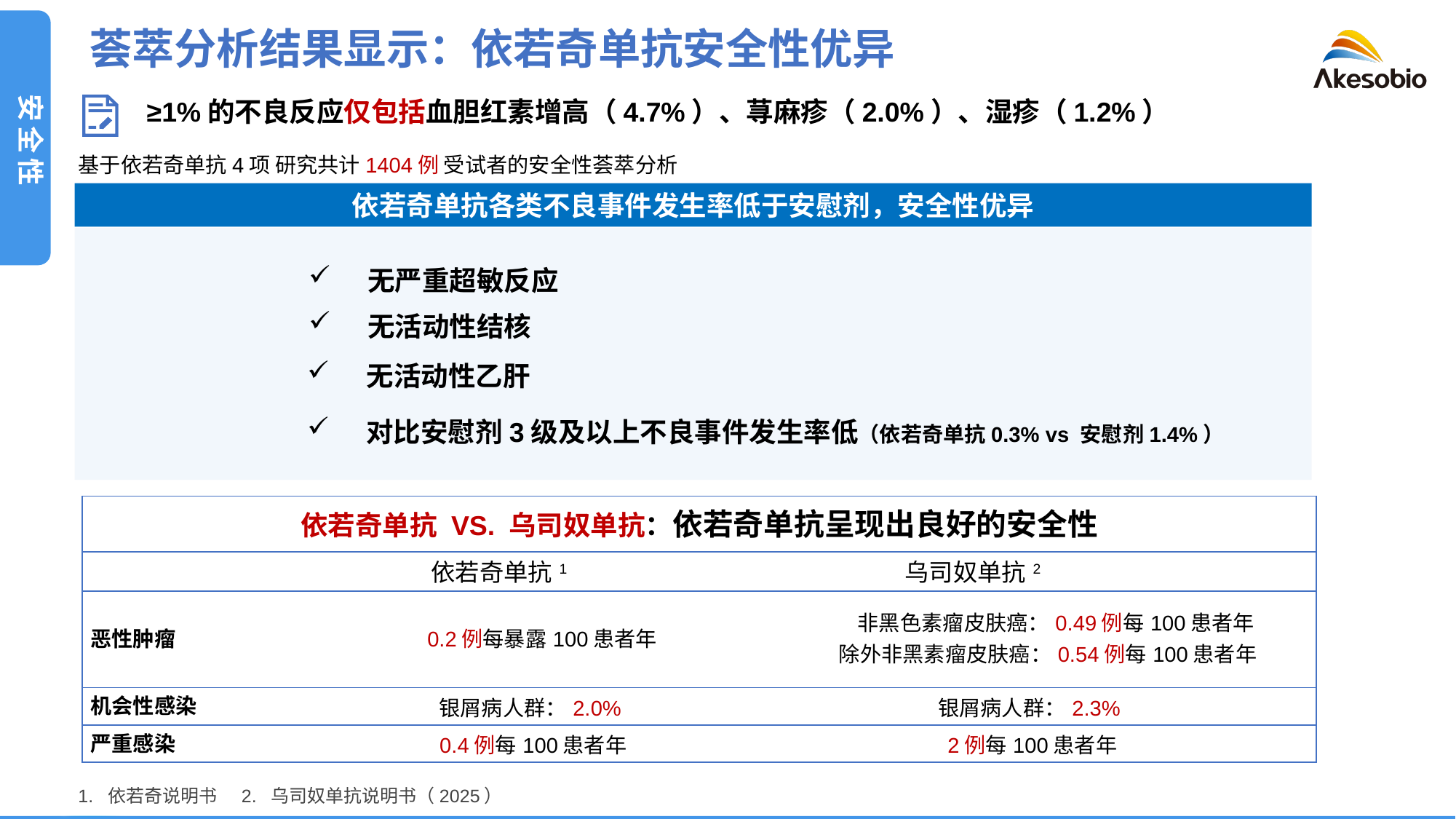

荟萃分析结果显示：依若奇单抗安全性优异
安全性
  ≥1%的不良反应仅包括血胆红素增高（4.7%）、荨麻疹（2.0%）、湿疹（1.2%）

基于依若奇单抗4项 研究共计1404例 受试者的安全性荟萃分析
依若奇单抗各类不良事件发生率低于安慰剂，安全性优异

   无严重超敏反应
   无活动性结核
   无活动性乙肝
   对比安慰剂3级及以上不良事件发生率低（依若奇单抗0.3% vs 安慰剂1.4%）
| 依若奇单抗 VS. 乌司奴单抗：依若奇单抗呈现出良好的安全性 |  |  |
| --- | --- | --- |
|  | 依若奇单抗1 | 乌司奴单抗2 |
| 恶性肿瘤 | 0.2例每暴露100患者年 | 非黑色素瘤皮肤癌：0.49例每100患者年 除外非黑素瘤皮肤癌：0.54例每100患者年 |
| 机会性感染 | 银屑病人群：2.0% | 银屑病人群：2.3% |
| 严重感染 | 0.4例每100患者年 | 2例每100患者年 |

1.  依若奇说明书     2.  乌司奴单抗说明书（2025）